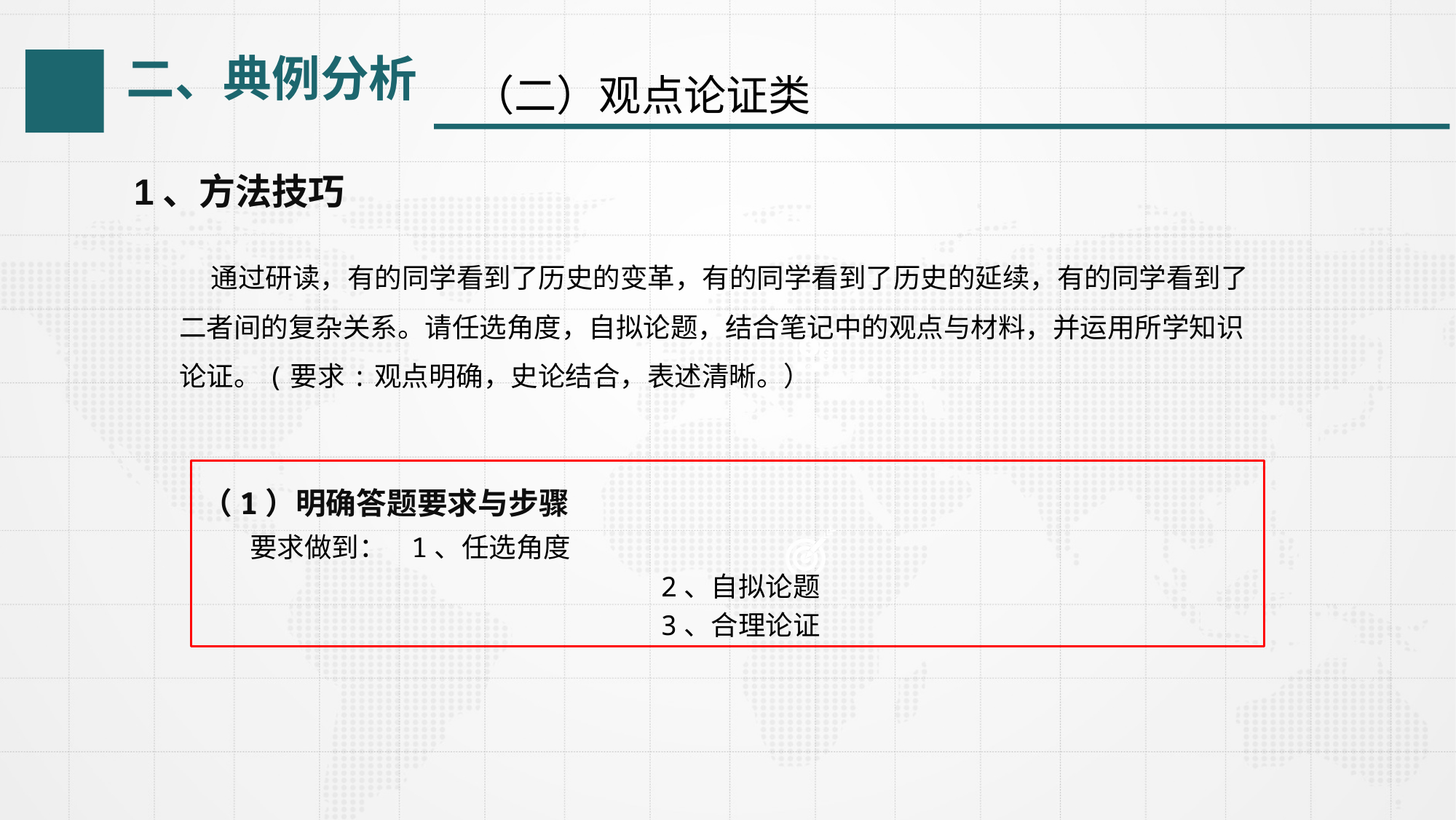

（二）观点论证类
二、典例分析

1、方法技巧
通过研读，有的同学看到了历史的变革，有的同学看到了历史的延续，有的同学看到了二者间的复杂关系。请任选角度，自拟论题，结合笔记中的观点与材料，并运用所学知识论证。(要求:观点明确，史论结合，表述清晰。）

（1）明确答题要求与步骤
      要求做到：   1、任选角度
                            2、自拟论题
                            3、合理论证